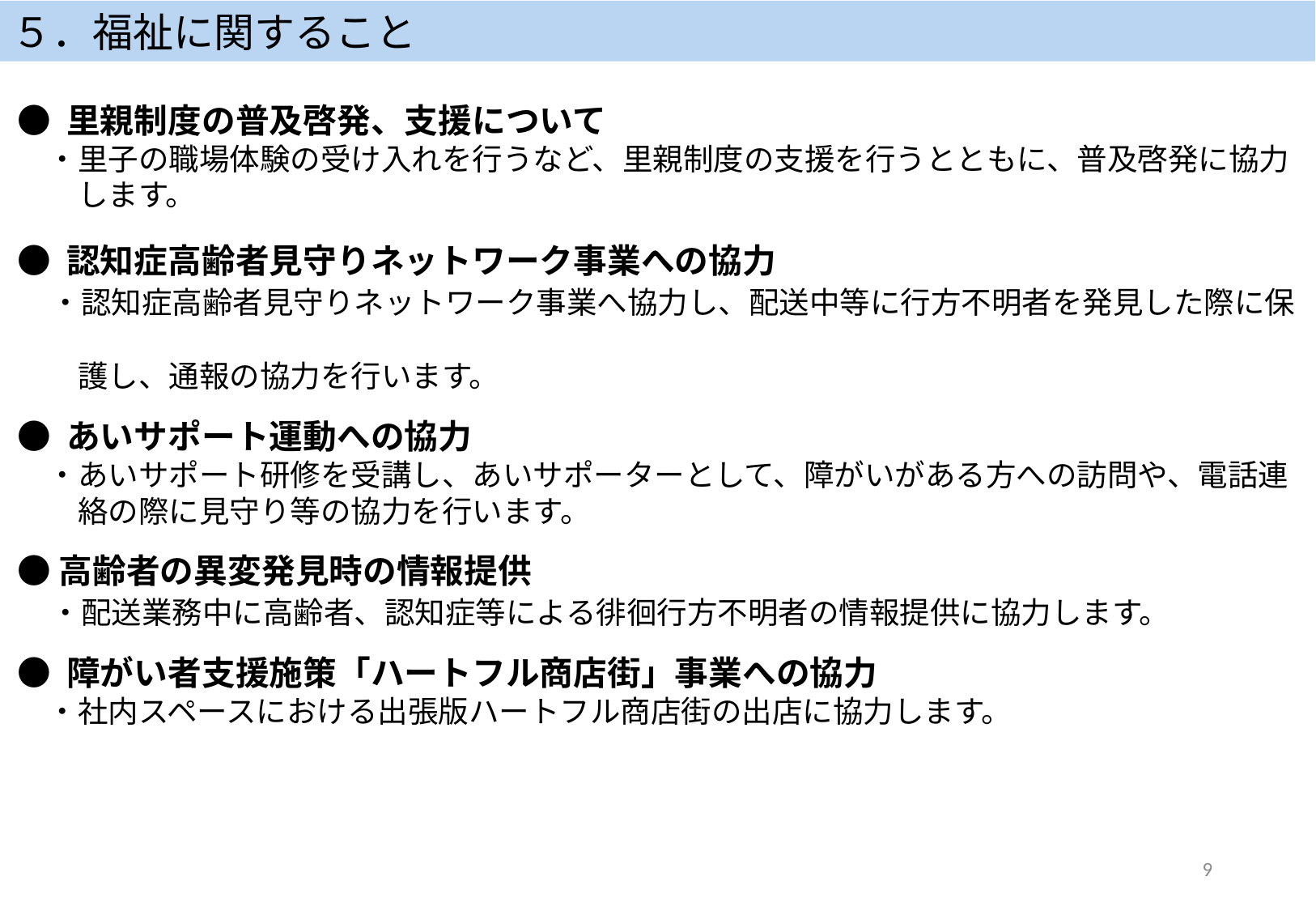

５．福祉に関すること
● 里親制度の普及啓発、支援について
　・里子の職場体験の受け入れを行うなど、里親制度の支援を行うとともに、普及啓発に協力
　　します。

● 認知症高齢者見守りネットワーク事業への協力
　・認知症高齢者見守りネットワーク事業へ協力し、配送中等に行方不明者を発見した際に保
　　護し、通報の協力を行います。

● あいサポート運動への協力
　・あいサポート研修を受講し、あいサポーターとして、障がいがある方への訪問や、電話連
　　絡の際に見守り等の協力を行います。

●高齢者の異変発見時の情報提供
　・配送業務中に高齢者、認知症等による徘徊行方不明者の情報提供に協力します。

● 障がい者支援施策「ハートフル商店街」事業への協力
　・社内スペースにおける出張版ハートフル商店街の出店に協力します。

9